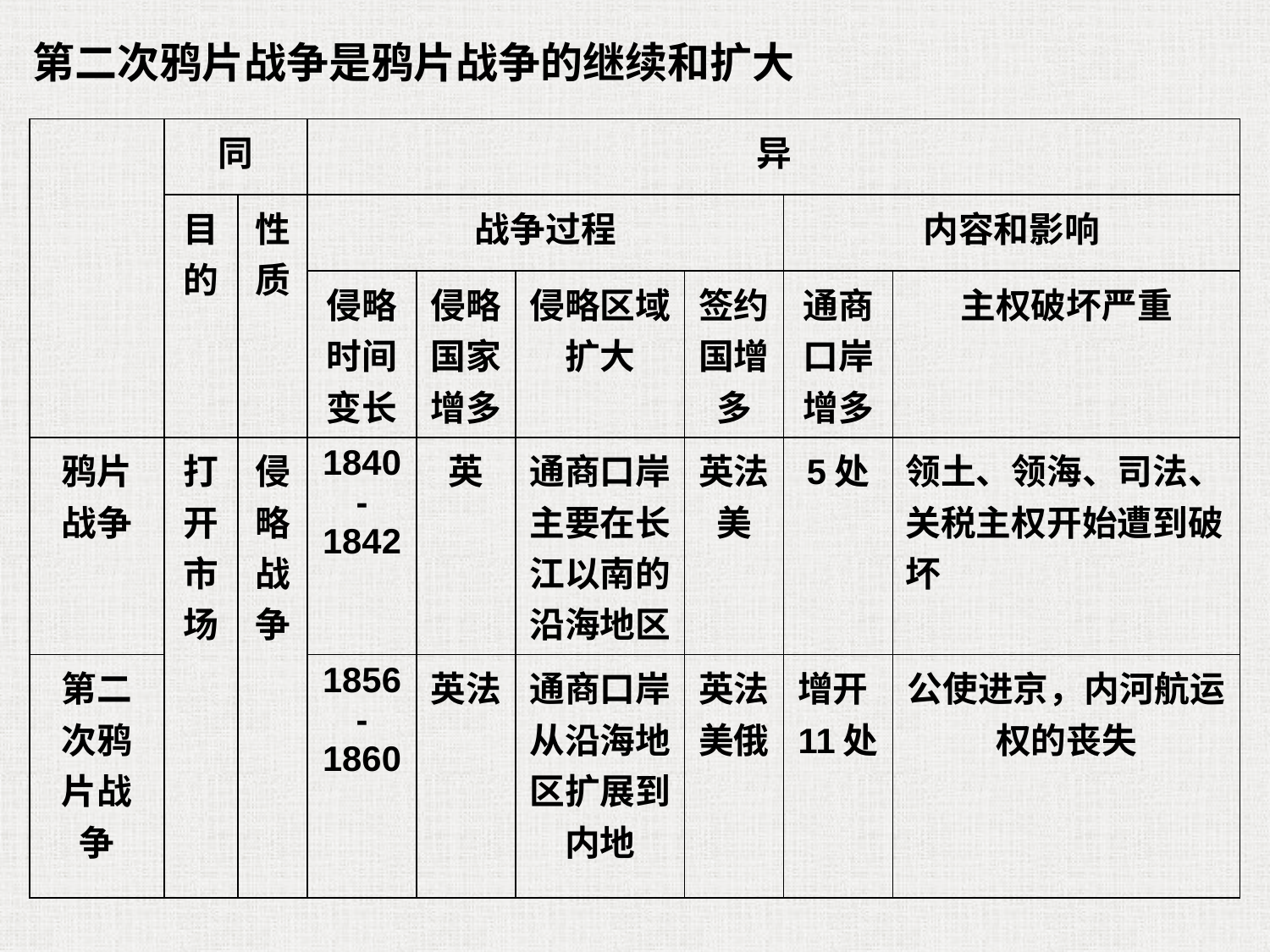

第二次鸦片战争是鸦片战争的继续和扩大
|  | 同 |  | 异 |  |  |  |  |  |
| --- | --- | --- | --- | --- | --- | --- | --- | --- |
|  | 目的 | 性质 | 战争过程 |  |  |  | 内容和影响 |  |
|  |  |  | 侵略时间变长 | 侵略国家增多 | 侵略区域扩大 | 签约国增多 | 通商口岸增多 | 主权破坏严重 |
| 鸦片 战争 | 打开市场 | 侵略战争 | 1840-1842 | 英 | 通商口岸主要在长江以南的沿海地区 | 英法美 | 5处 | 领土、领海、司法、关税主权开始遭到破坏 |
| 第二 次鸦 片战 争 |  |  | 1856-1860 | 英法 | 通商口岸从沿海地区扩展到内地 | 英法美俄 | 增开11处 | 公使进京，内河航运权的丧失 |